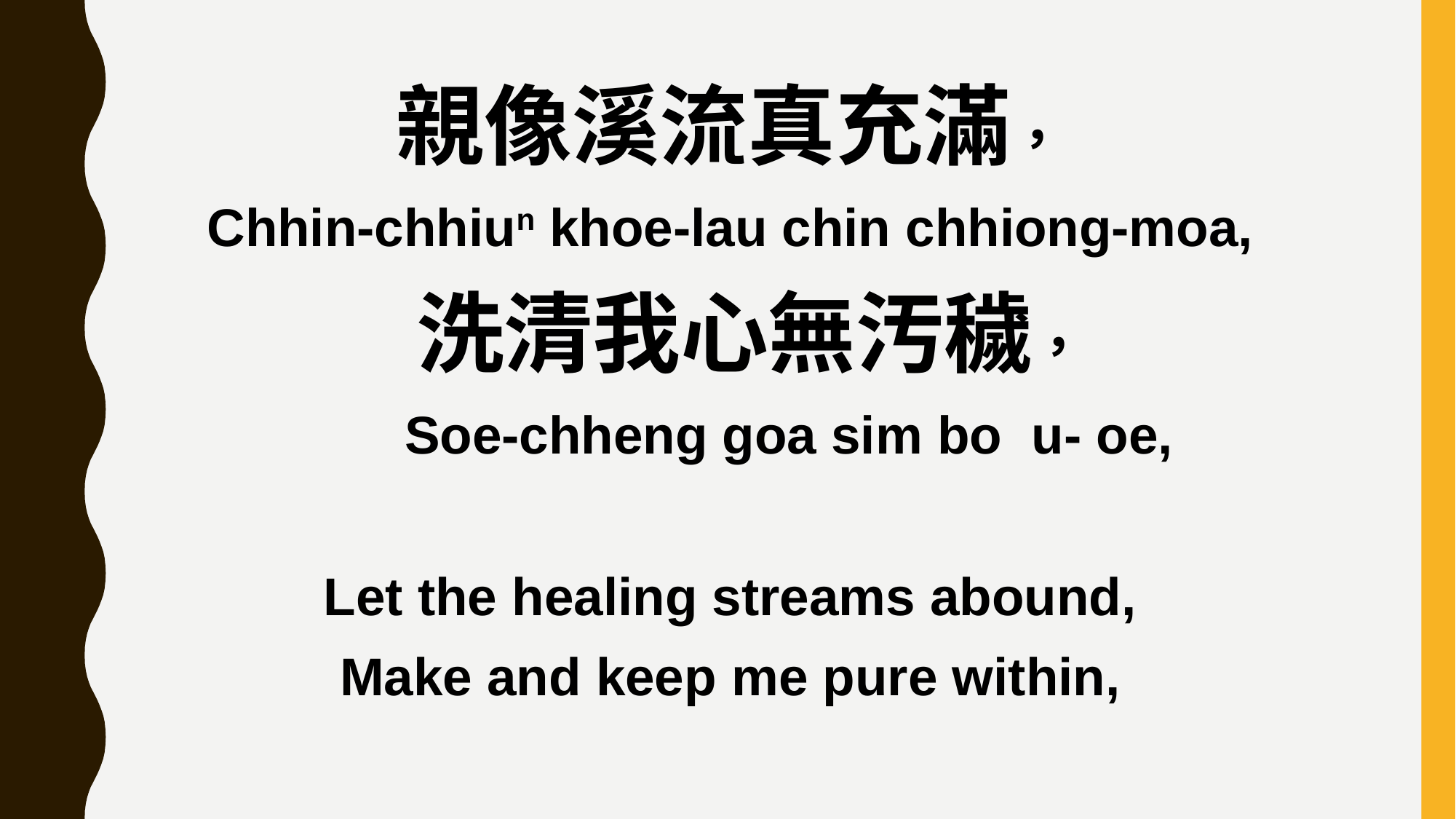

親像溪流真充滿，
Chhin-chhiun khoe-lau chin chhiong-moa,
 洗清我心無汚穢，
              Soe-chheng goa sim bo  u- oe,

Let the healing streams abound,
Make and keep me pure within,